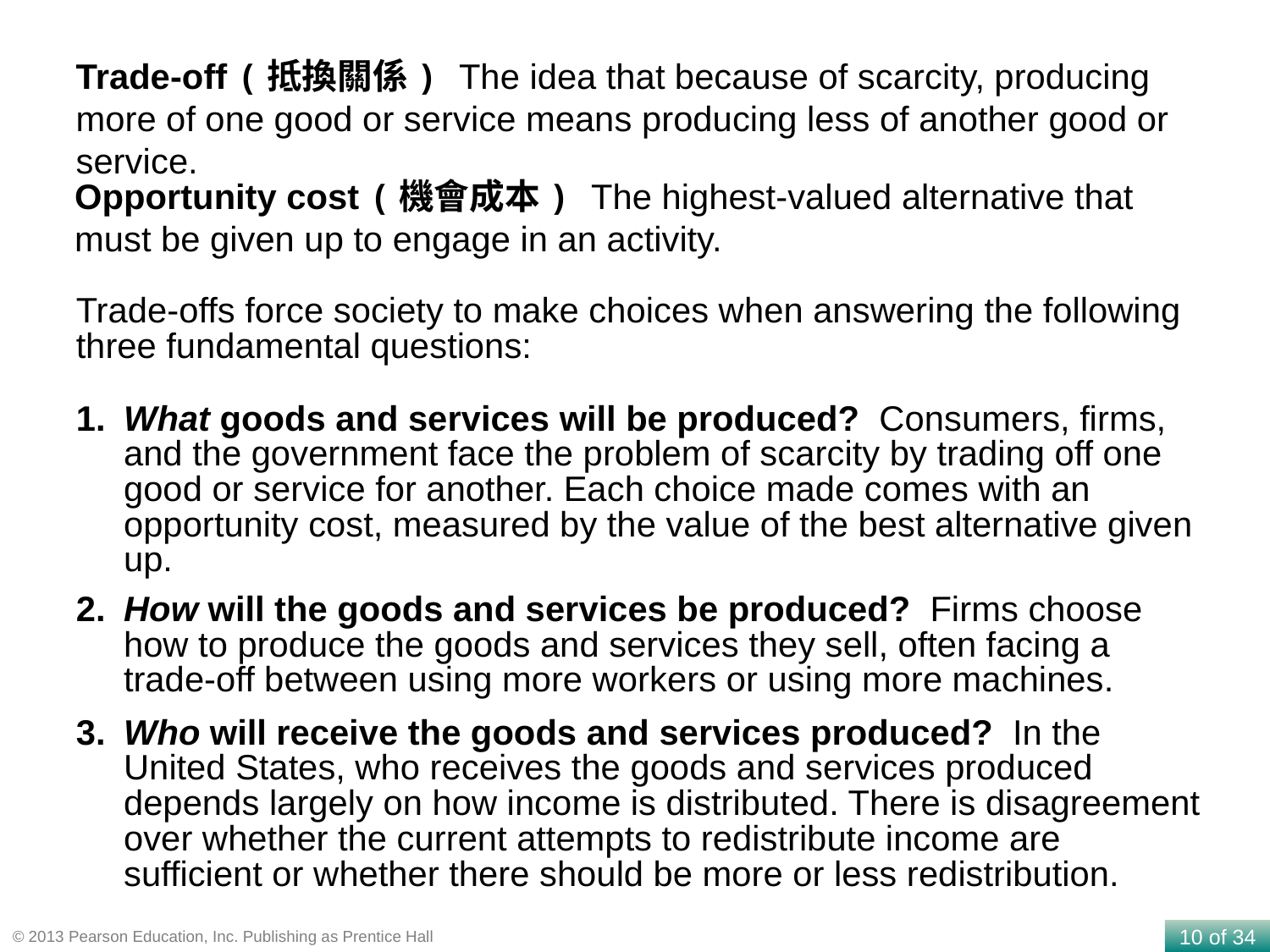

Trade-off (抵換關係) The idea that because of scarcity, producing more of one good or service means producing less of another good or service.
Opportunity cost (機會成本) The highest-valued alternative that must be given up to engage in an activity.
Trade-offs force society to make choices when answering the following three fundamental questions:

1.	What goods and services will be produced?  Consumers, firms, and the government face the problem of scarcity by trading off one good or service for another. Each choice made comes with an opportunity cost, measured by the value of the best alternative given up.
2.	How will the goods and services be produced?  Firms choose how to produce the goods and services they sell, often facing a trade-off between using more workers or using more machines.
3.	Who will receive the goods and services produced?  In the United States, who receives the goods and services produced depends largely on how income is distributed. There is disagreement over whether the current attempts to redistribute income are sufficient or whether there should be more or less redistribution.